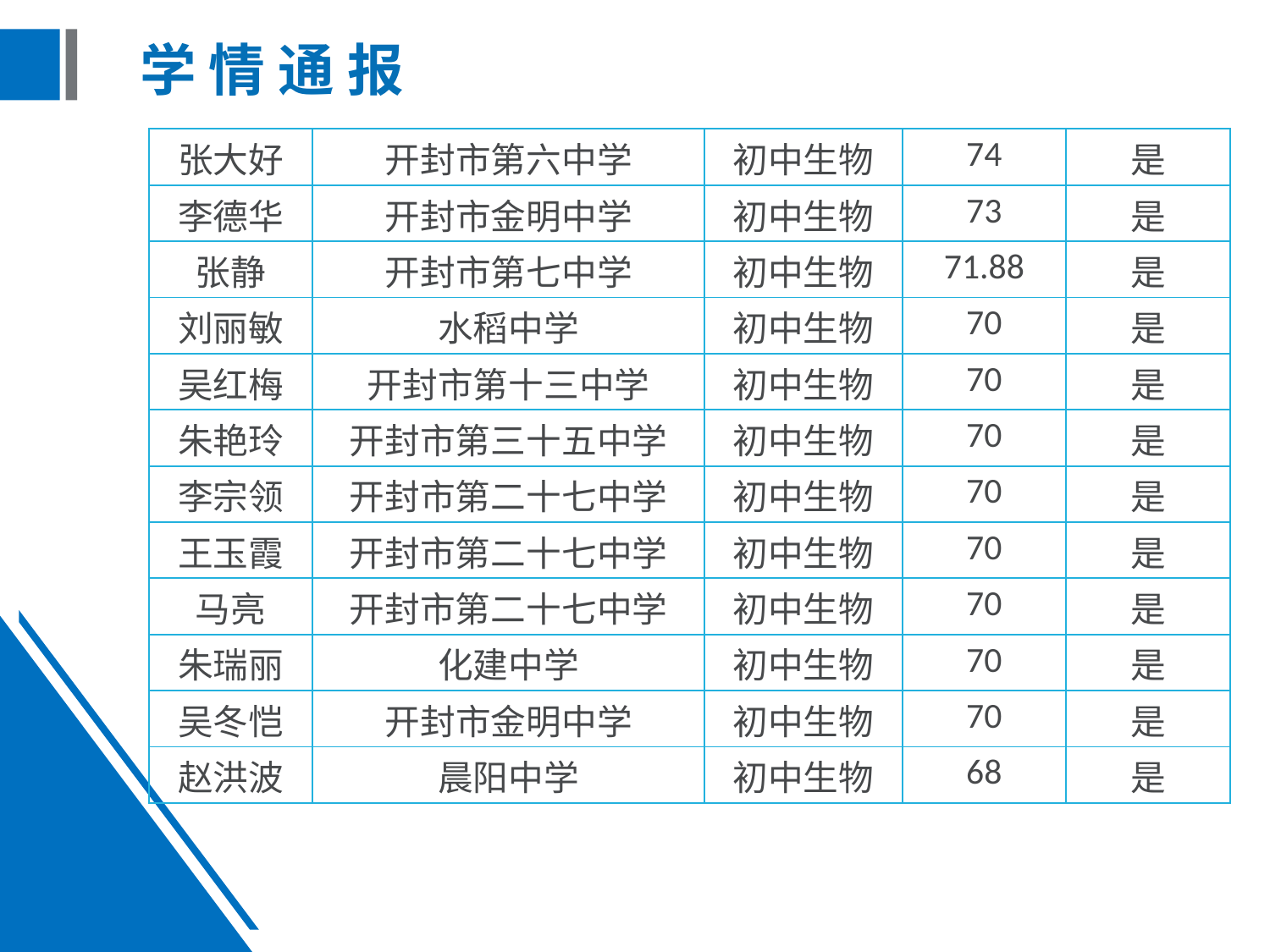

# 学 情 通 报
| 张大好 | 开封市第六中学 | 初中生物 | 74 | 是 |
| --- | --- | --- | --- | --- |
| 李德华 | 开封市金明中学 | 初中生物 | 73 | 是 |
| 张静 | 开封市第七中学 | 初中生物 | 71.88 | 是 |
| 刘丽敏 | 水稻中学 | 初中生物 | 70 | 是 |
| 吴红梅 | 开封市第十三中学 | 初中生物 | 70 | 是 |
| 朱艳玲 | 开封市第三十五中学 | 初中生物 | 70 | 是 |
| 李宗领 | 开封市第二十七中学 | 初中生物 | 70 | 是 |
| 王玉霞 | 开封市第二十七中学 | 初中生物 | 70 | 是 |
| 马亮 | 开封市第二十七中学 | 初中生物 | 70 | 是 |
| 朱瑞丽 | 化建中学 | 初中生物 | 70 | 是 |
| 吴冬恺 | 开封市金明中学 | 初中生物 | 70 | 是 |
| 赵洪波 | 晨阳中学 | 初中生物 | 68 | 是 |